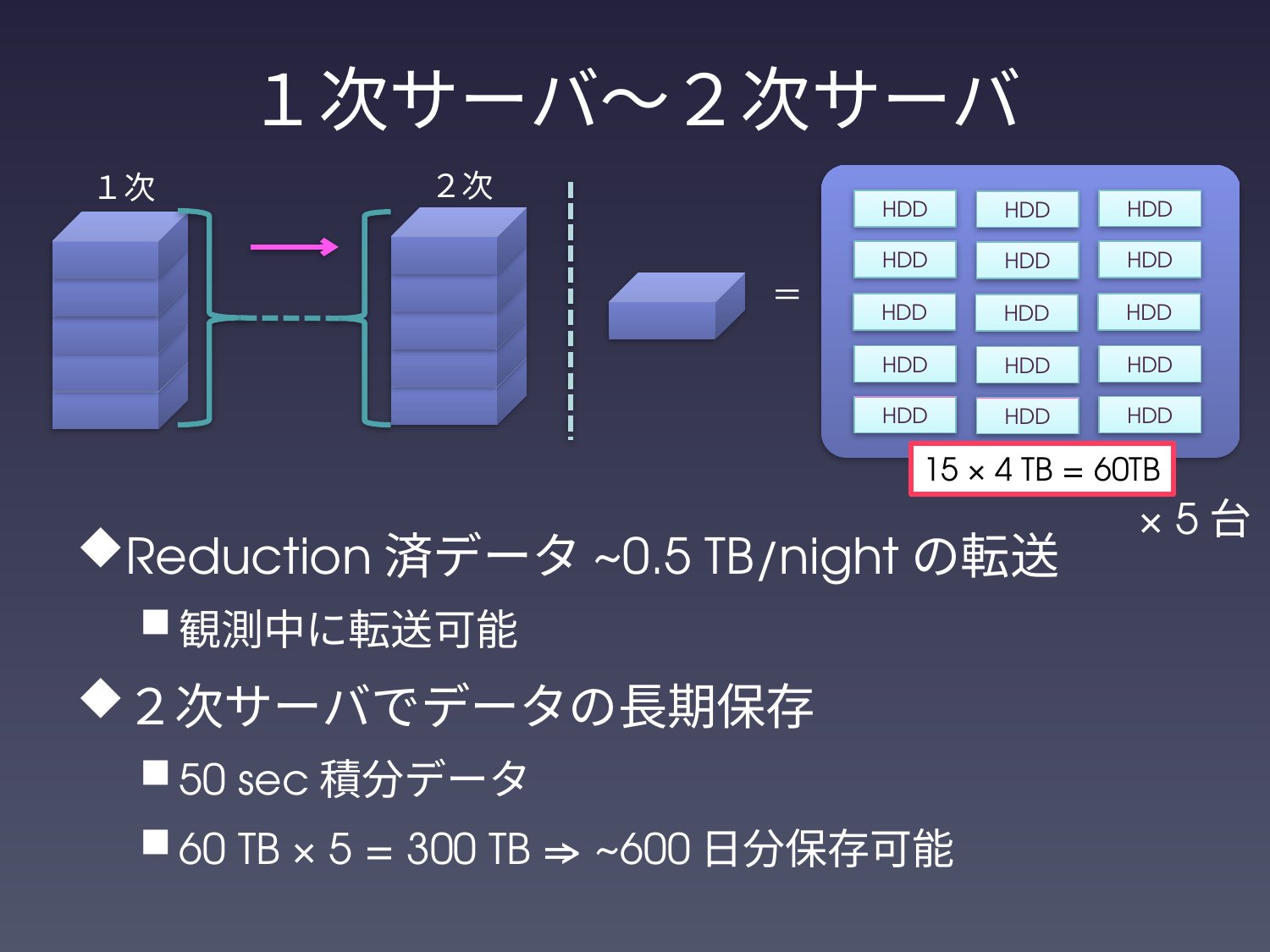

# １次サーバ〜２次サーバ
２次
１次

HDD
HDD
HDD

HDD
HDD
HDD

＝
HDD
HDD
HDD
HDD
HDD
HDD
HDD
HDD
HDD
15 × 4 TB = 60TB
× 5台
Reduction済データ~0.5 TB/nightの転送
観測中に転送可能
２次サーバでデータの長期保存
50 sec積分データ
60 TB × 5 = 300 TB ⇒ ~600日分保存可能